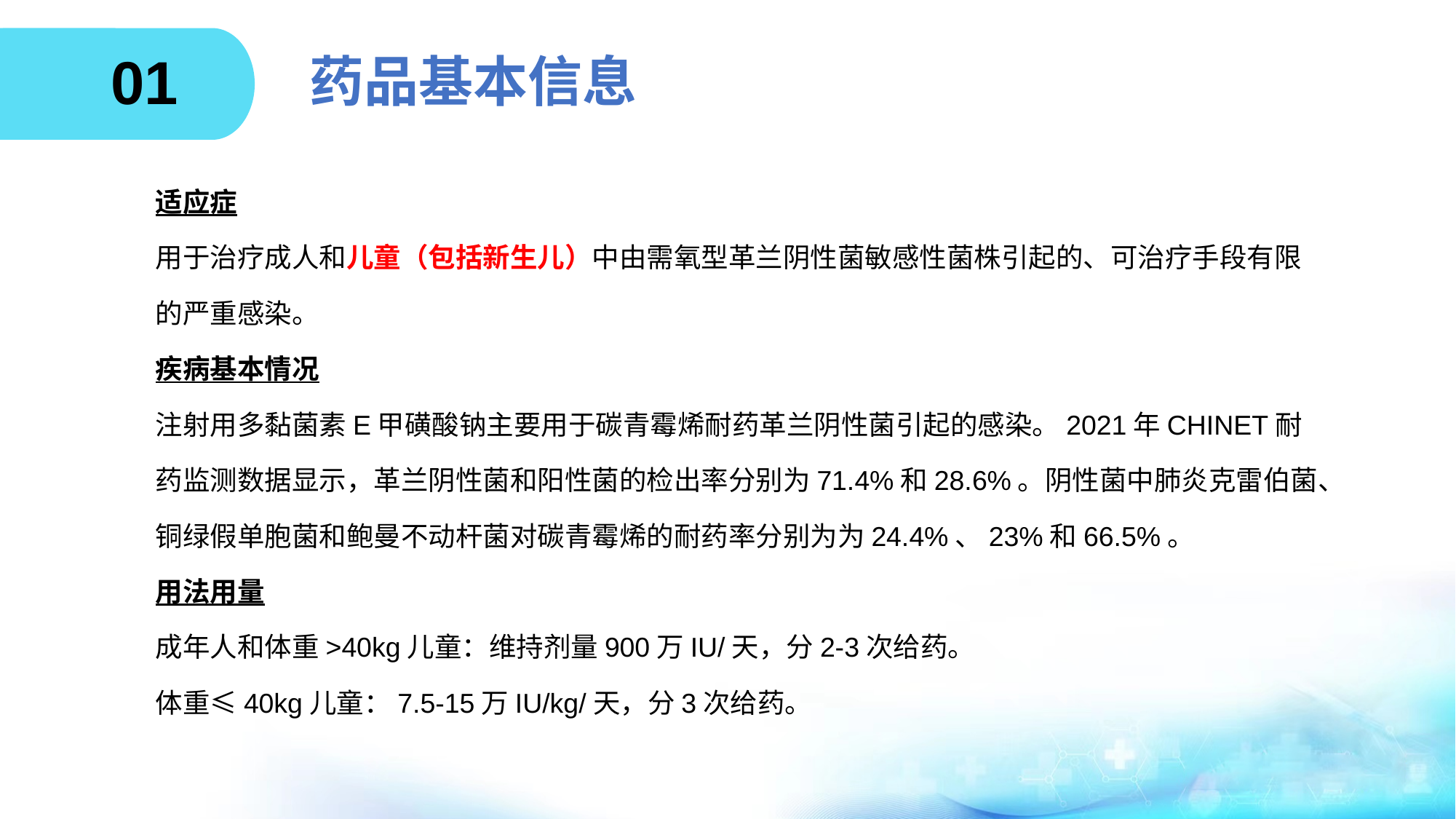

01
# 药品基本信息
适应症
用于治疗成人和儿童（包括新生儿）中由需氧型革兰阴性菌敏感性菌株引起的、可治疗手段有限的严重感染。
疾病基本情况
注射用多黏菌素E甲磺酸钠主要用于碳青霉烯耐药革兰阴性菌引起的感染。2021年CHINET耐药监测数据显示，革兰阴性菌和阳性菌的检出率分别为71.4%和28.6%。阴性菌中肺炎克雷伯菌、铜绿假单胞菌和鲍曼不动杆菌对碳青霉烯的耐药率分别为为24.4%、23%和66.5%。
用法用量
成年人和体重>40kg儿童：维持剂量900万IU/天，分2-3次给药。
体重≤40kg儿童：7.5-15万IU/kg/天，分3次给药。